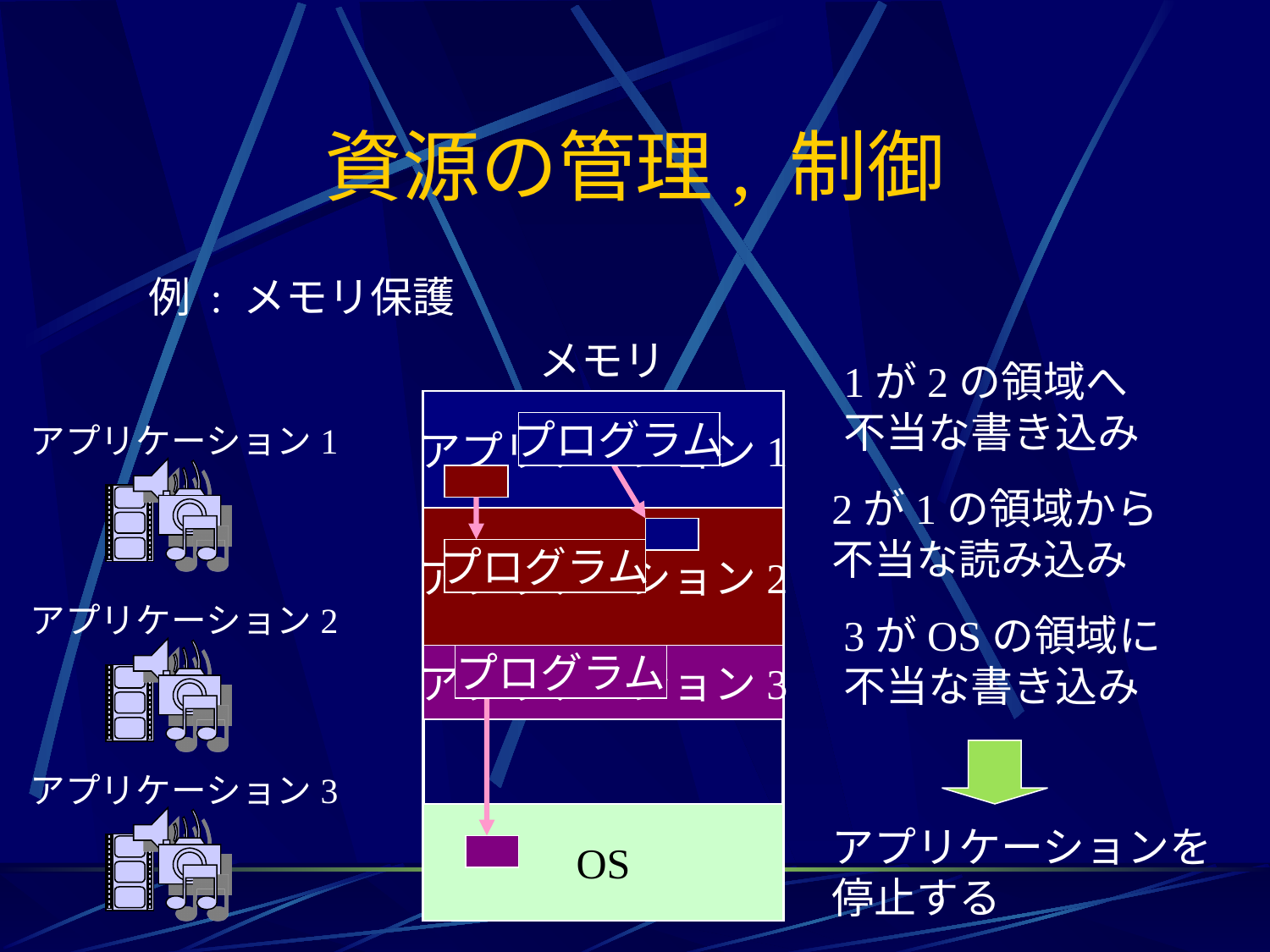

# 資源の管理, 制御
例 : メモリ保護
メモリ
1が2の領域へ
不当な書き込み

アプリケーション1
アプリケーション1

アプリケーション2

アプリケーション3

プログラム

プログラム
2が1の領域から
不当な読み込み
アプリケーション2
3がOSの領域に
不当な書き込み
アプリケーション3
プログラム

アプリケーションを
停止する
OS